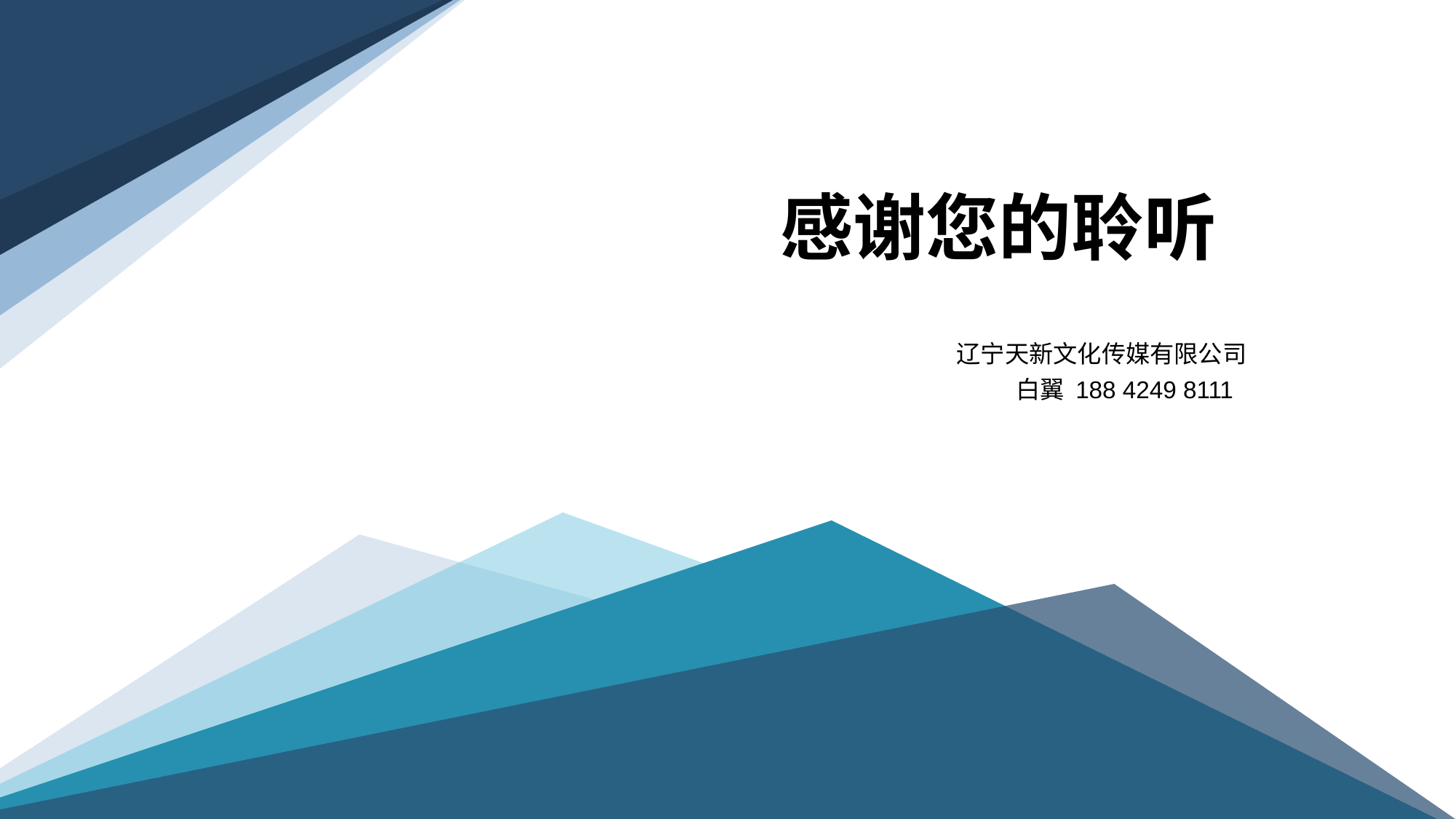

# 感谢您的聆听
辽宁天新文化传媒有限公司
白翼 188 4249 8111